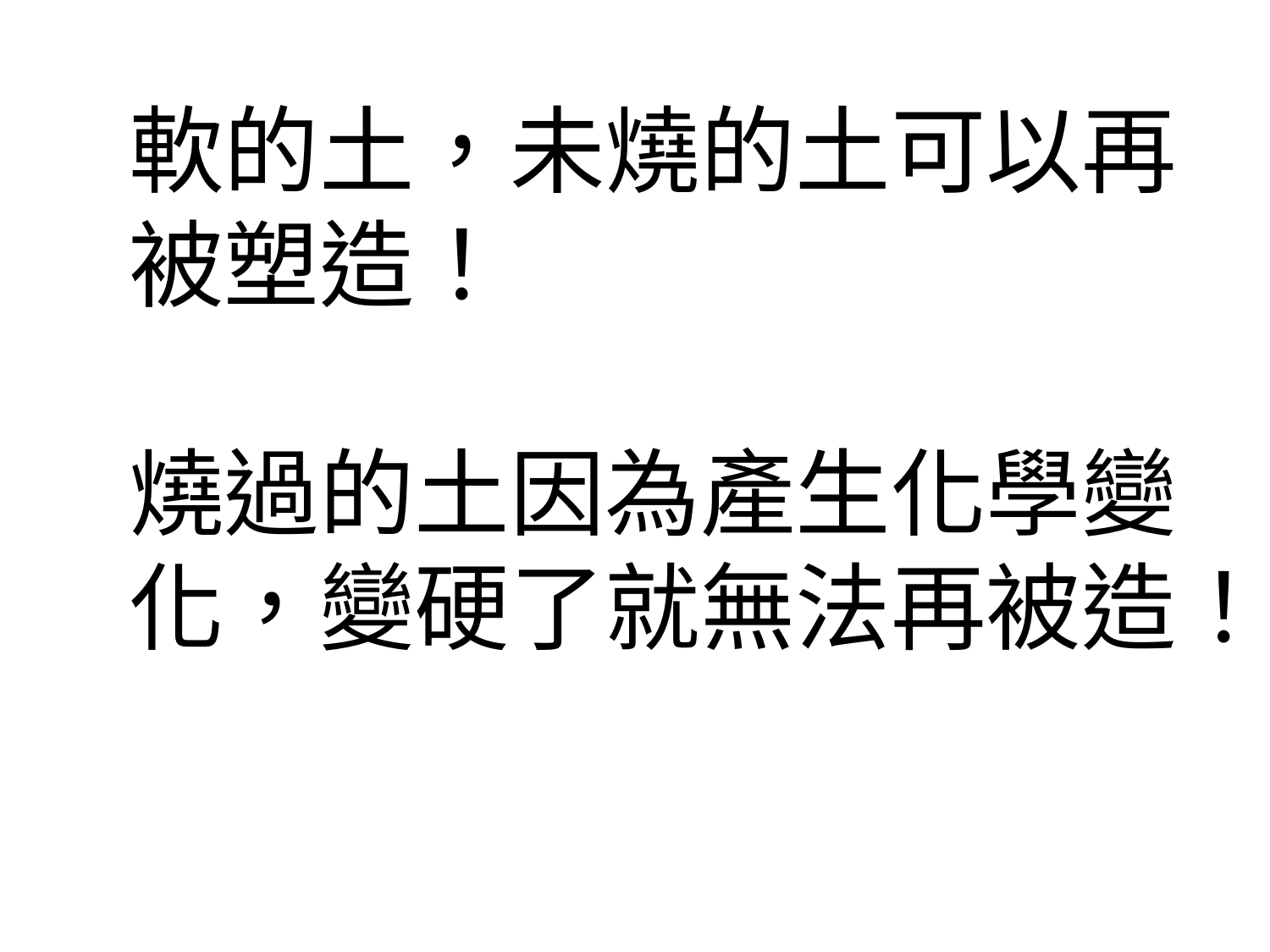

軟的土，未燒的土可以再被塑造！

燒過的土因為產生化學變化，變硬了就無法再被造！